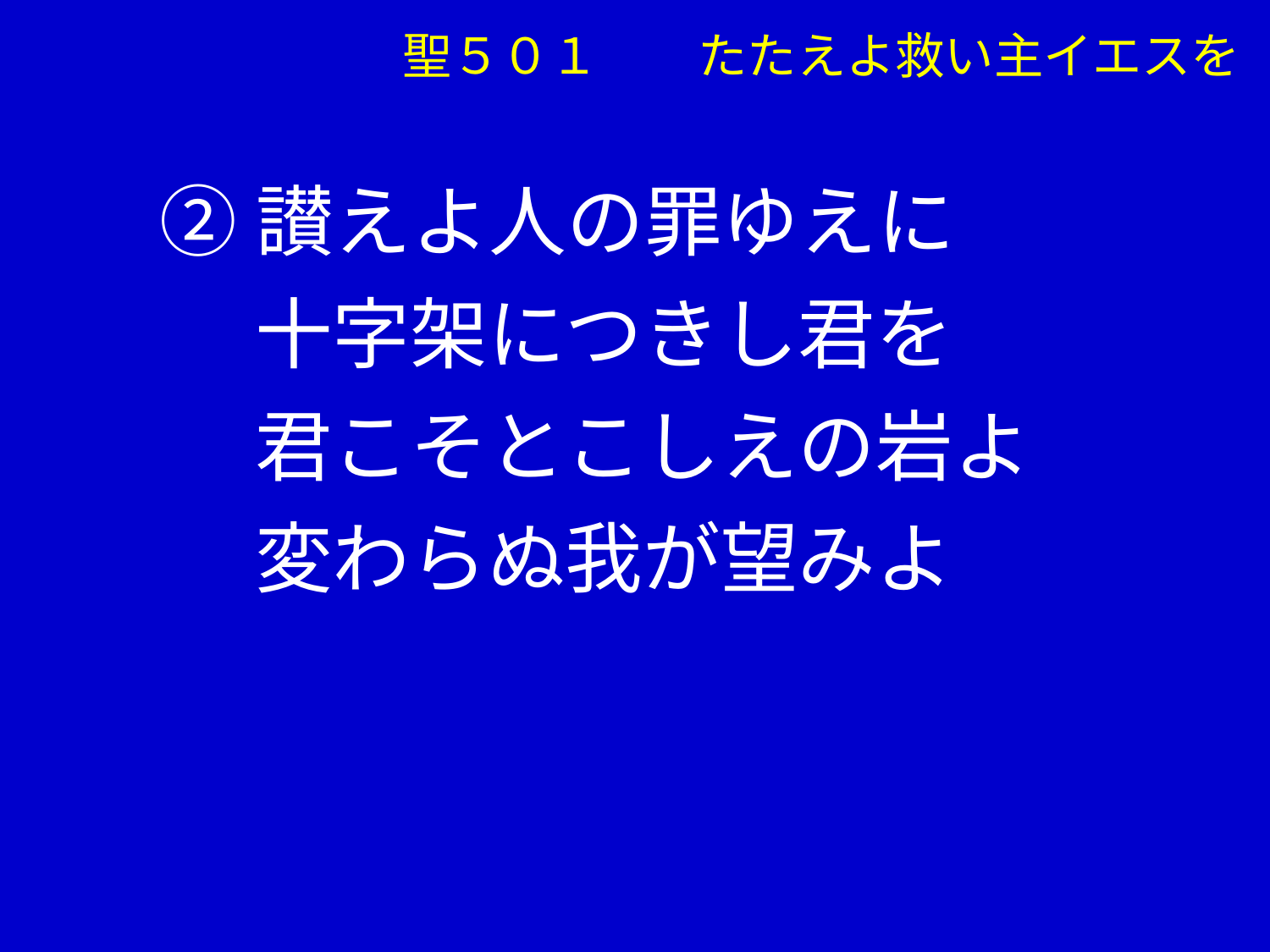

聖５０１　　たたえよ救い主イエスを
②讃えよ人の罪ゆえに
　 十字架につきし君を
　 君こそとこしえの岩よ
　 変わらぬ我が望みよ